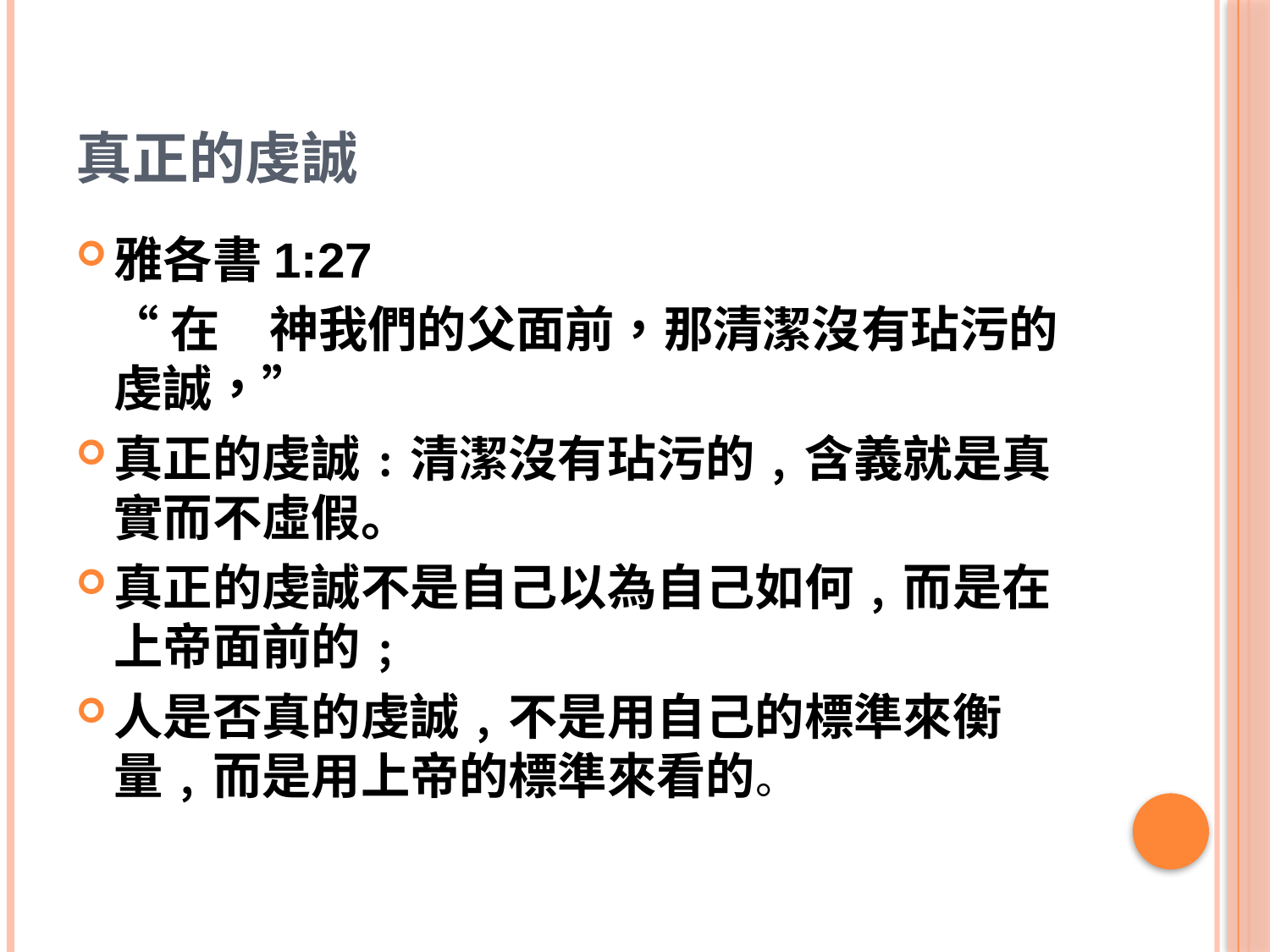

# 真正的虔誠
雅各書1:27
   “在　神我們的父面前，那清潔沒有玷污的虔誠，”
真正的虔誠﹕清潔沒有玷污的﹐含義就是真實而不虛假。
真正的虔誠不是自己以為自己如何﹐而是在上帝面前的﹔
人是否真的虔誠﹐不是用自己的標準來衡量﹐而是用上帝的標準來看的。